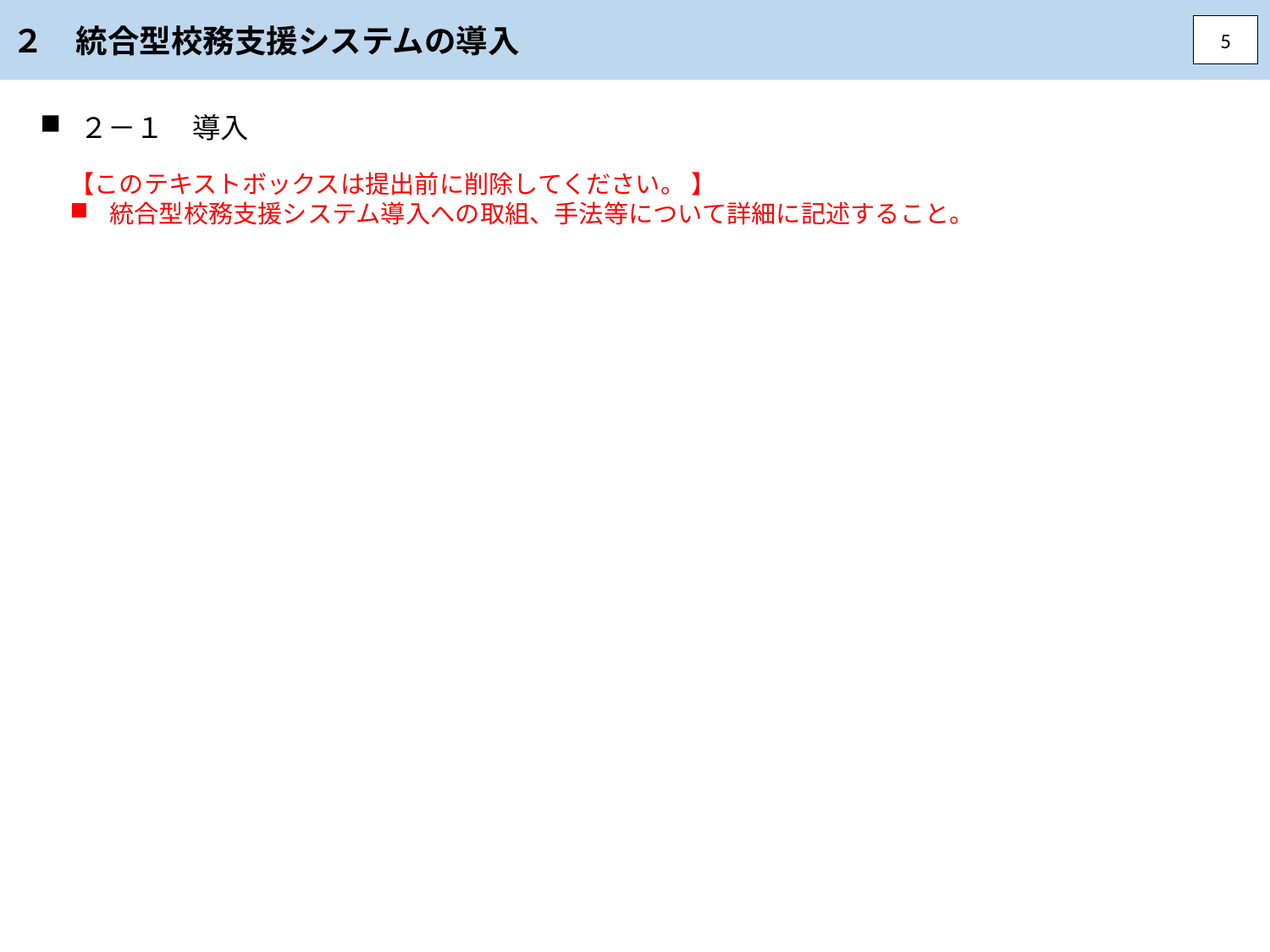

２　統合型校務支援システムの導入
5
２－１　導入
【このテキストボックスは提出前に削除してください。 】
統合型校務支援システム導入への取組、手法等について詳細に記述すること。